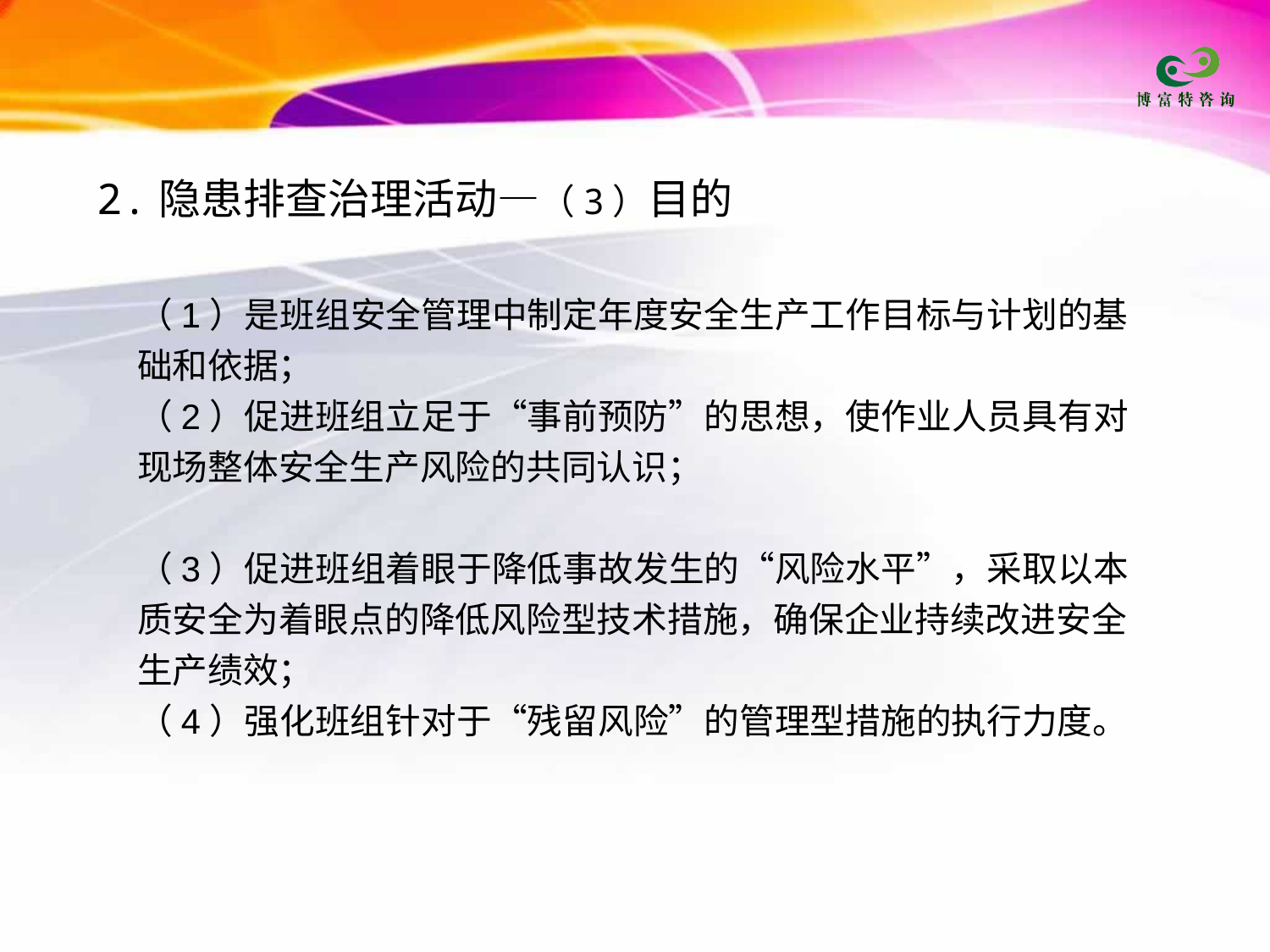

2.隐患排查治理活动—（3）目的
（1）是班组安全管理中制定年度安全生产工作目标与计划的基础和依据；
（2）促进班组立足于“事前预防”的思想，使作业人员具有对现场整体安全生产风险的共同认识；

（3）促进班组着眼于降低事故发生的“风险水平”，采取以本质安全为着眼点的降低风险型技术措施，确保企业持续改进安全生产绩效；
（4）强化班组针对于“残留风险”的管理型措施的执行力度。